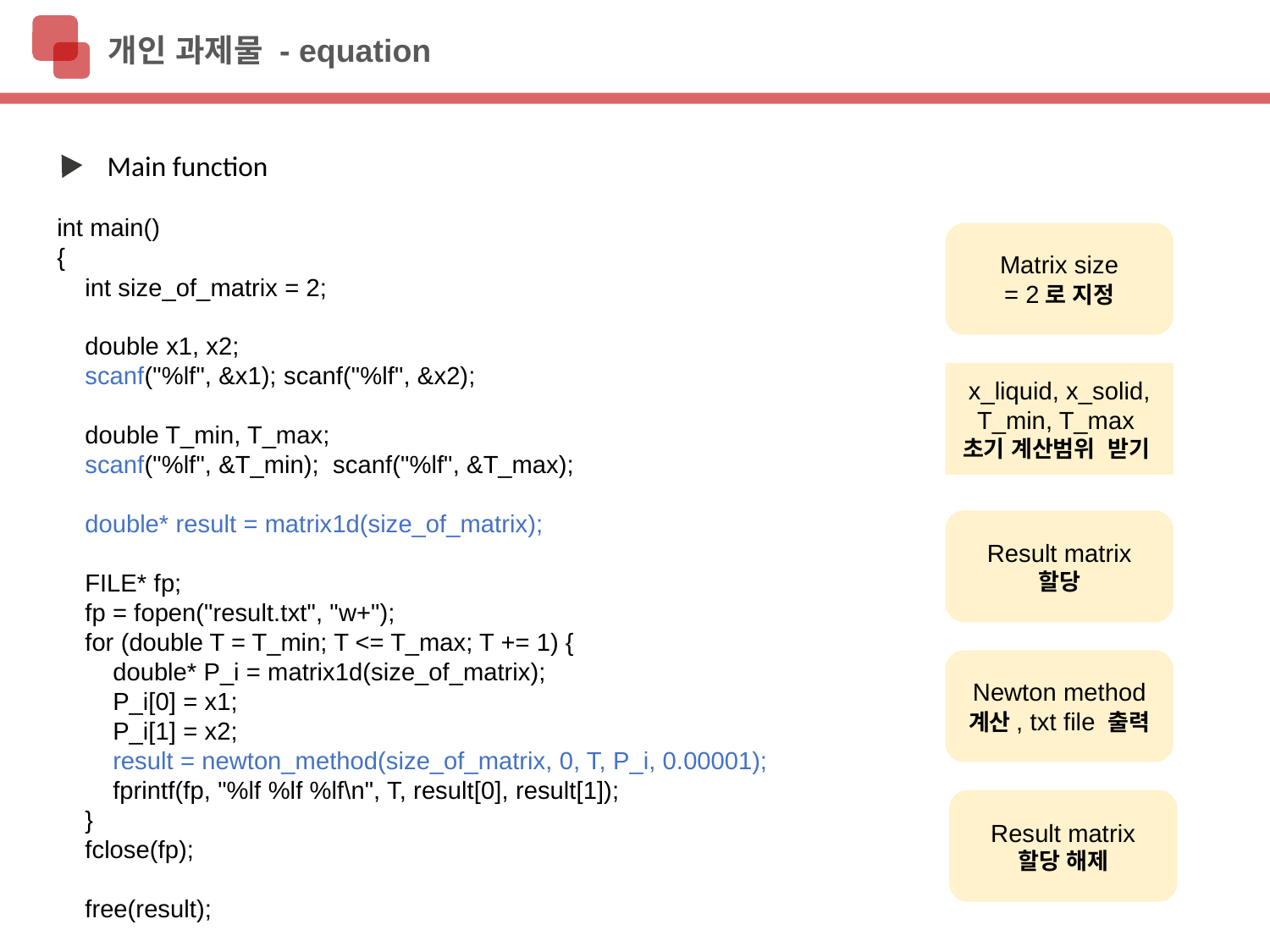

개인 과제물 - equation

Main function

int main()
{
    int size_of_matrix = 2;

    double x1, x2;
    scanf("%lf", &x1); scanf("%lf", &x2);

    double T_min, T_max;
    scanf("%lf", &T_min);  scanf("%lf", &T_max);

    double* result = matrix1d(size_of_matrix);

    FILE* fp;
    fp = fopen("result.txt", "w+");
    for (double T = T_min; T <= T_max; T += 1) {
        double* P_i = matrix1d(size_of_matrix);
        P_i[0] = x1;
        P_i[1] = x2;
        result = newton_method(size_of_matrix, 0, T, P_i, 0.00001);
        fprintf(fp, "%lf %lf %lf\n", T, result[0], result[1]);
    }
    fclose(fp);

    free(result);
Matrix size
= 2로 지정
x_liquid, x_solid,
T_min, T_max
초기 계산범위  받기
Result matrix 할당
Newton method 계산, txt file 출력
Result matrix 할당 해제